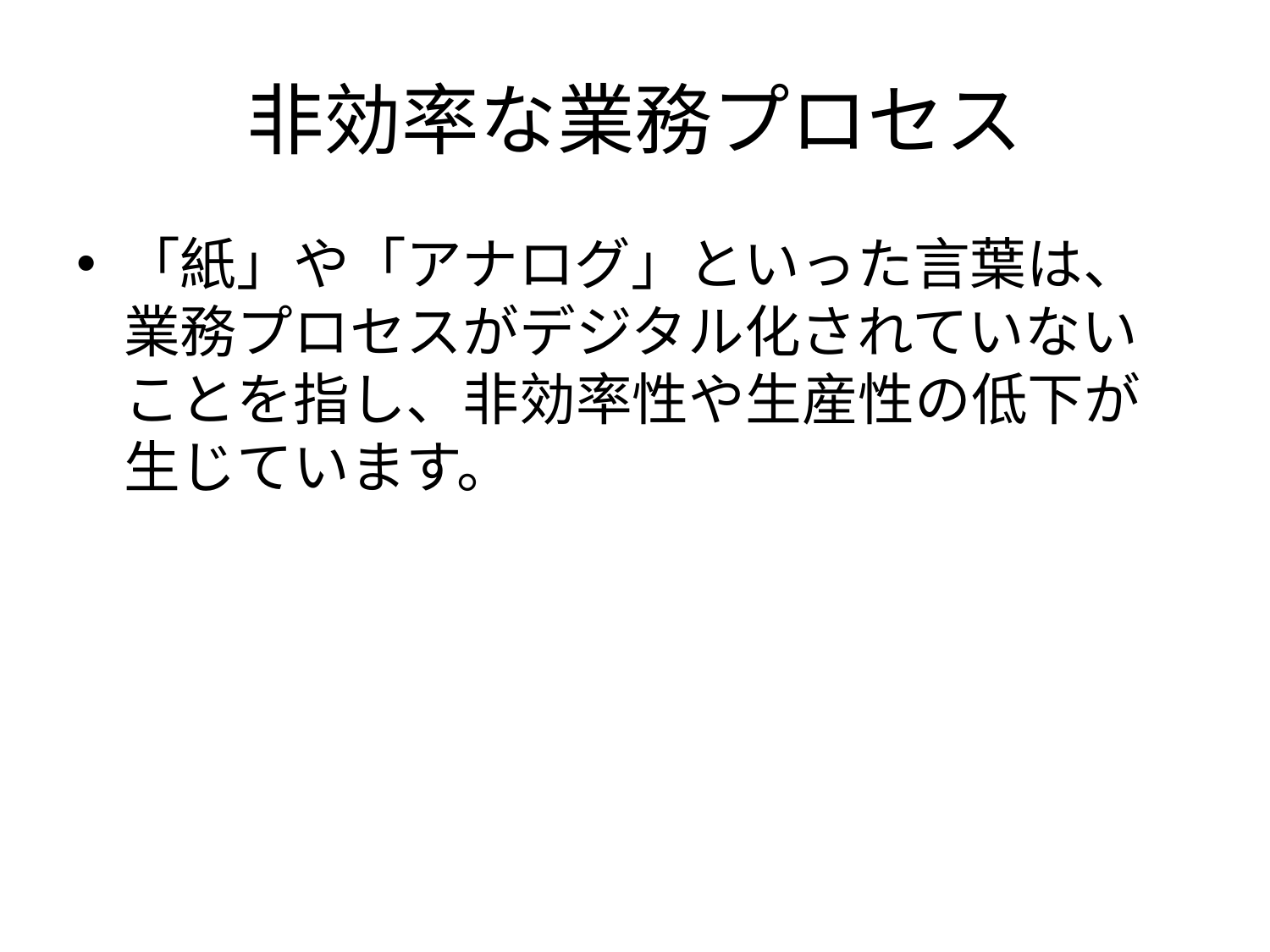

# 非効率な業務プロセス
「紙」や「アナログ」といった言葉は、業務プロセスがデジタル化されていないことを指し、非効率性や生産性の低下が生じています。